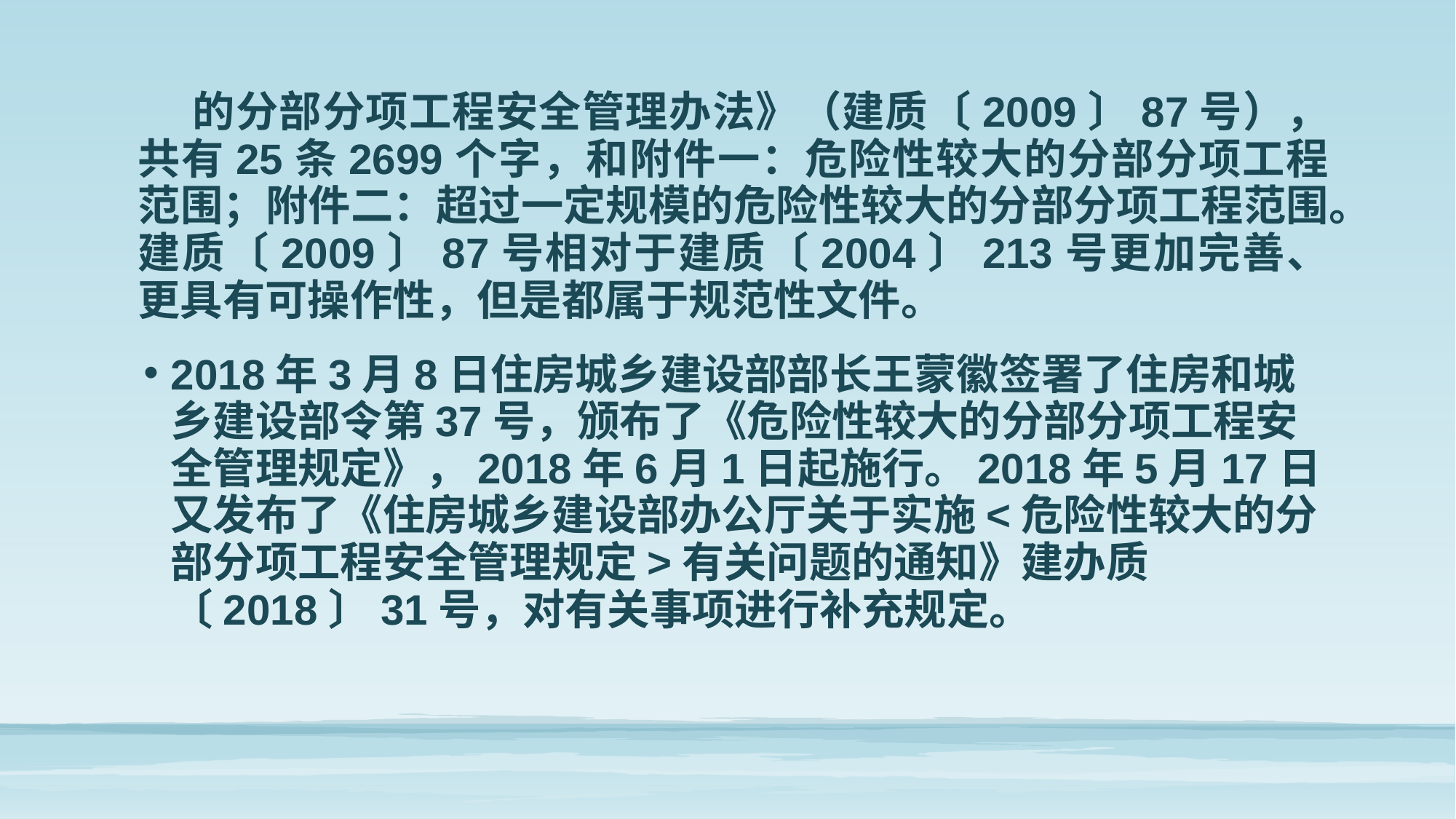

的分部分项工程安全管理办法》（建质〔2009〕87号），共有25条2699个字，和附件一：危险性较大的分部分项工程范围；附件二：超过一定规模的危险性较大的分部分项工程范围。建质〔2009〕87号相对于建质〔2004〕213号更加完善、更具有可操作性，但是都属于规范性文件。
2018年3月8日住房城乡建设部部长王蒙徽签署了住房和城乡建设部令第37号，颁布了《危险性较大的分部分项工程安全管理规定》，2018年6月1日起施行。2018年5月17日又发布了《住房城乡建设部办公厅关于实施<危险性较大的分部分项工程安全管理规定>有关问题的通知》建办质〔2018〕31号，对有关事项进行补充规定。